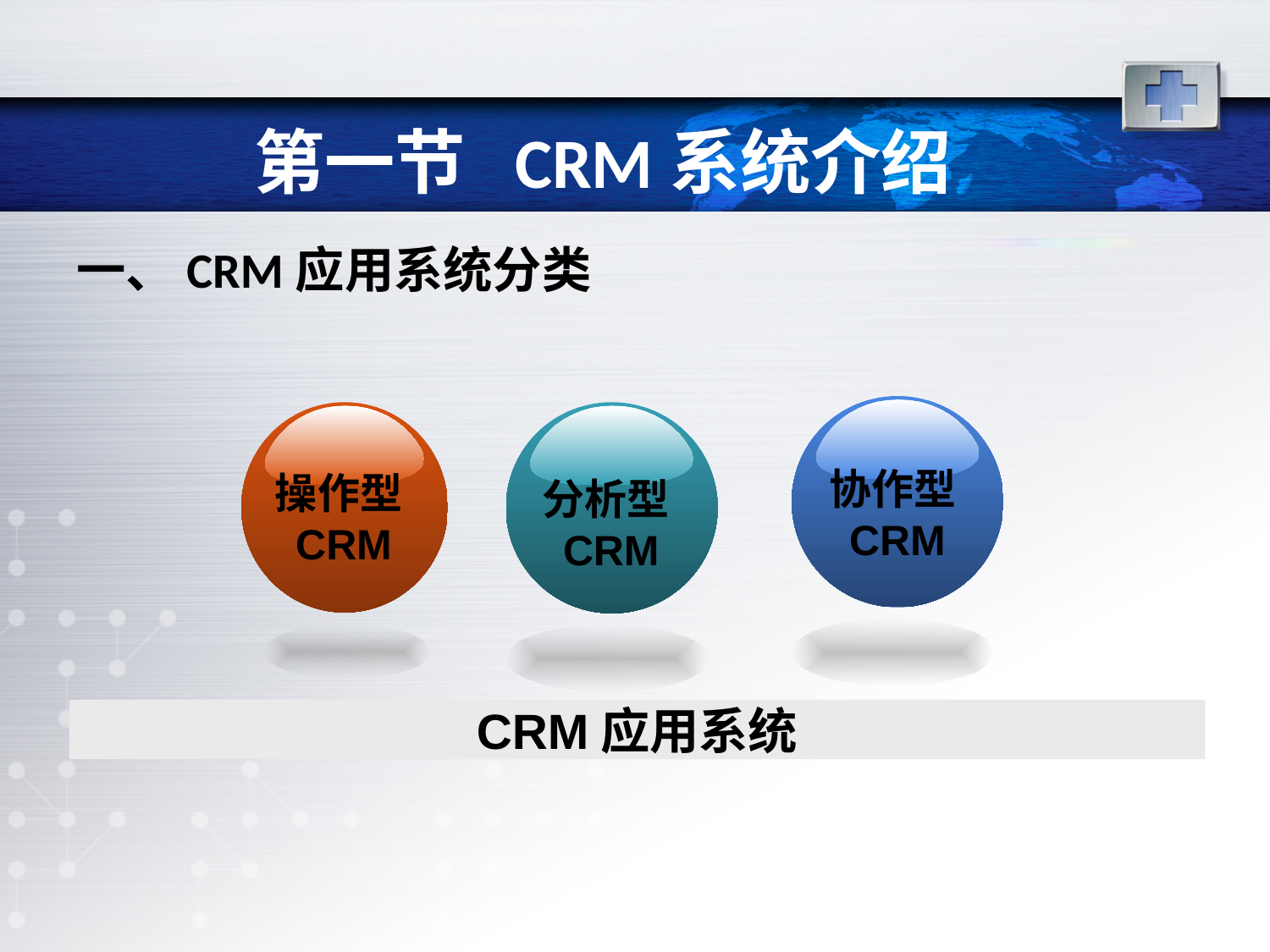

# 第一节  CRM系统介绍
一、CRM应用系统分类

操作型CRM

协作型CRM
分析型CRM

CRM应用系统